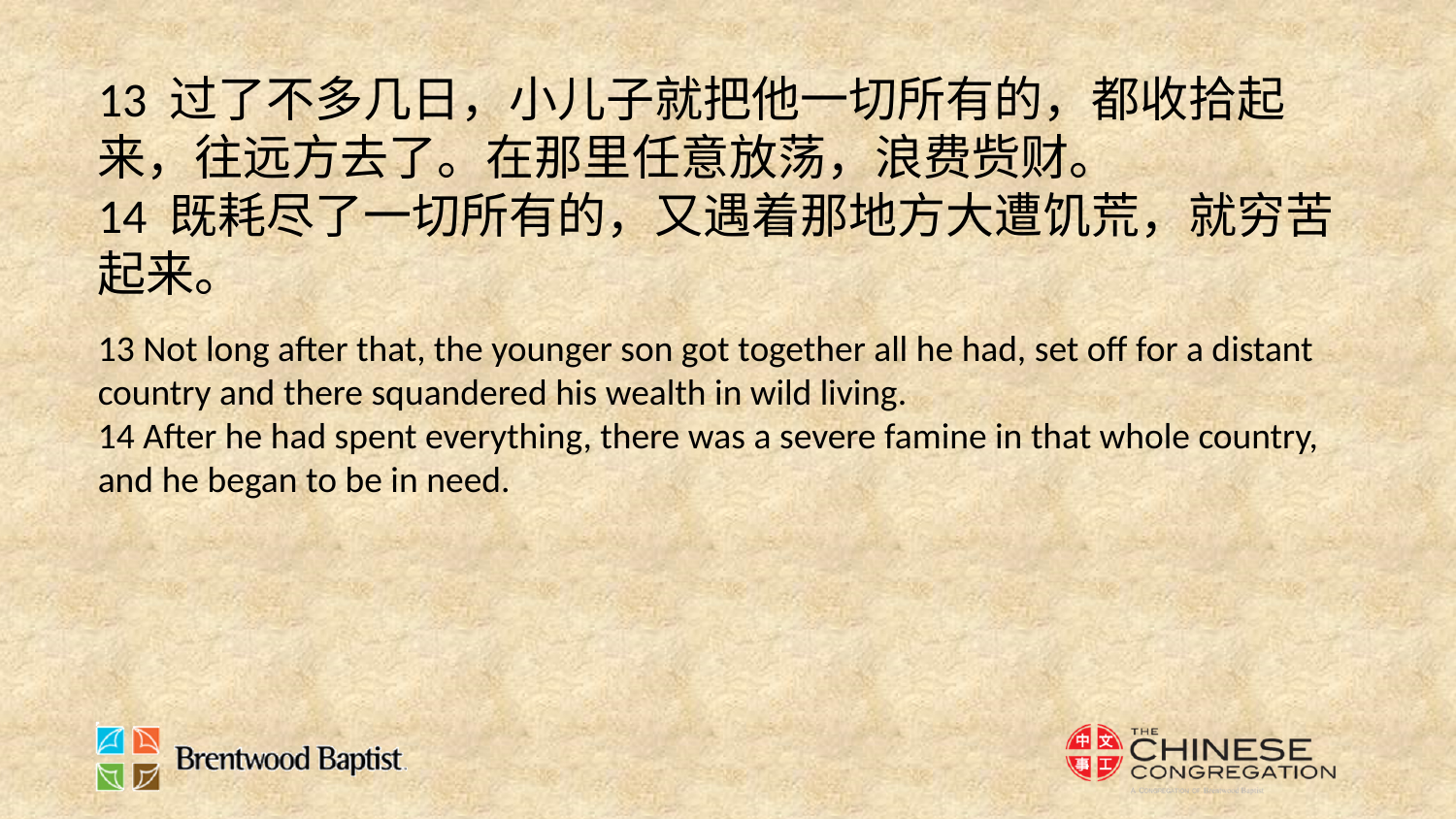

13 过了不多几日，小儿子就把他一切所有的，都收拾起来，往远方去了。在那里任意放荡，浪费赀财。
14 既耗尽了一切所有的，又遇着那地方大遭饥荒，就穷苦起来。

13 Not long after that, the younger son got together all he had, set off for a distant country and there squandered his wealth in wild living.
14 After he had spent everything, there was a severe famine in that whole country, and he began to be in need.